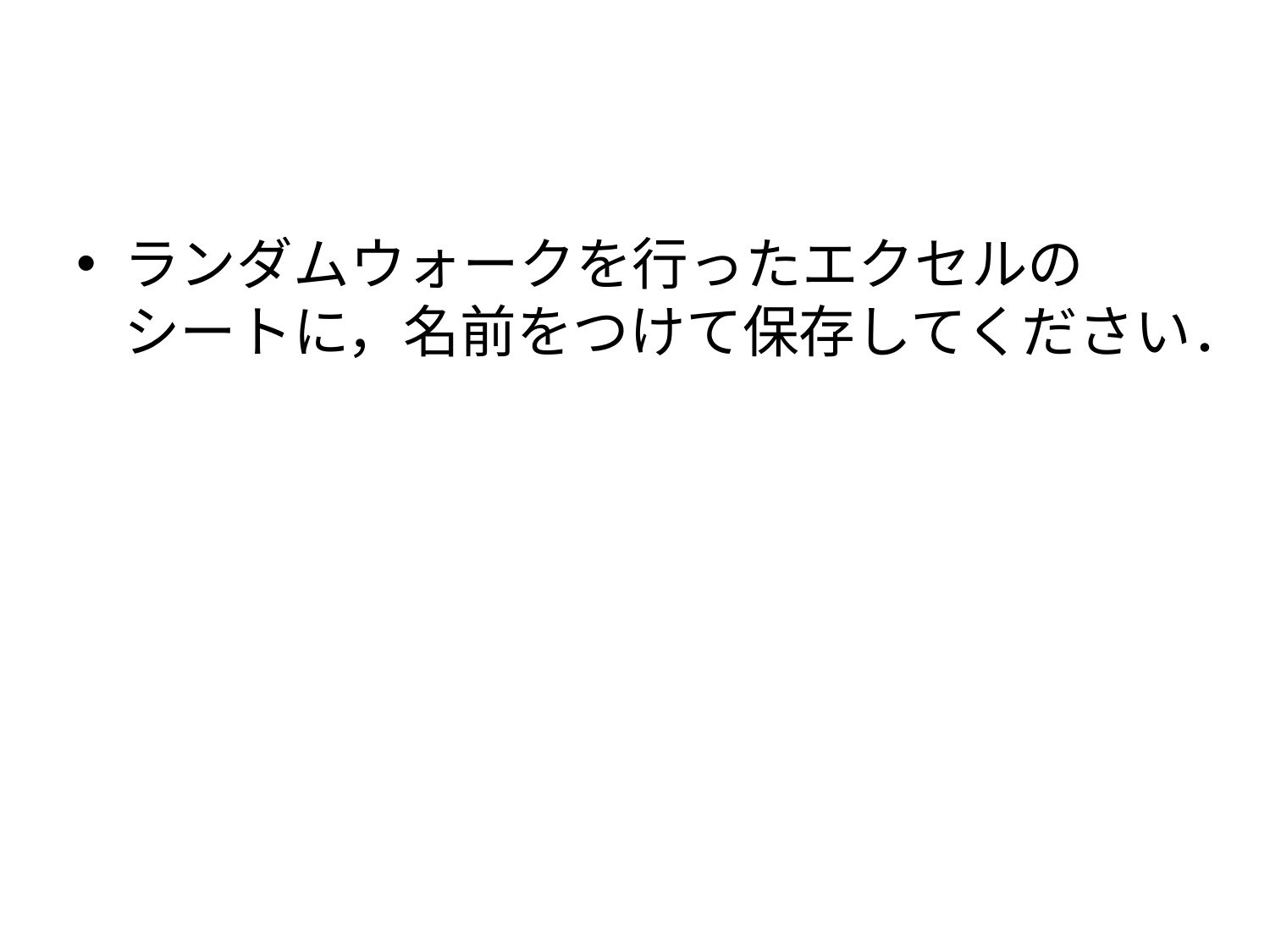

#
ランダムウォークを行ったエクセルのシートに，名前をつけて保存してください．